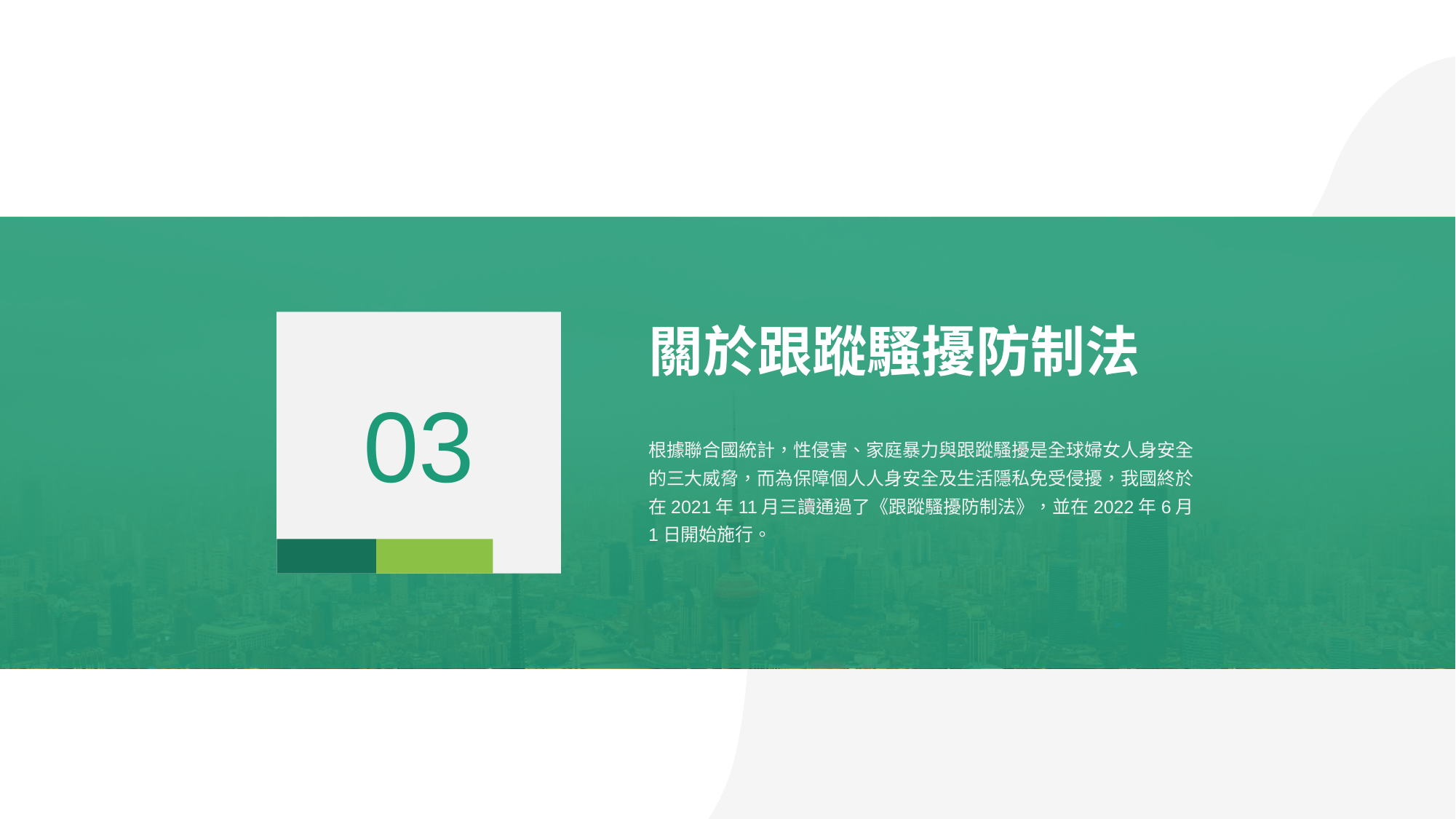

03

關於跟蹤騷擾防制法
根據聯合國統計，性侵害、家庭暴力與跟蹤騷擾是全球婦女人身安全的三大威脅，而為保障個人人身安全及生活隱私免受侵擾，我國終於在2021年11月三讀通過了《跟蹤騷擾防制法》，並在2022年6月1日開始施行。